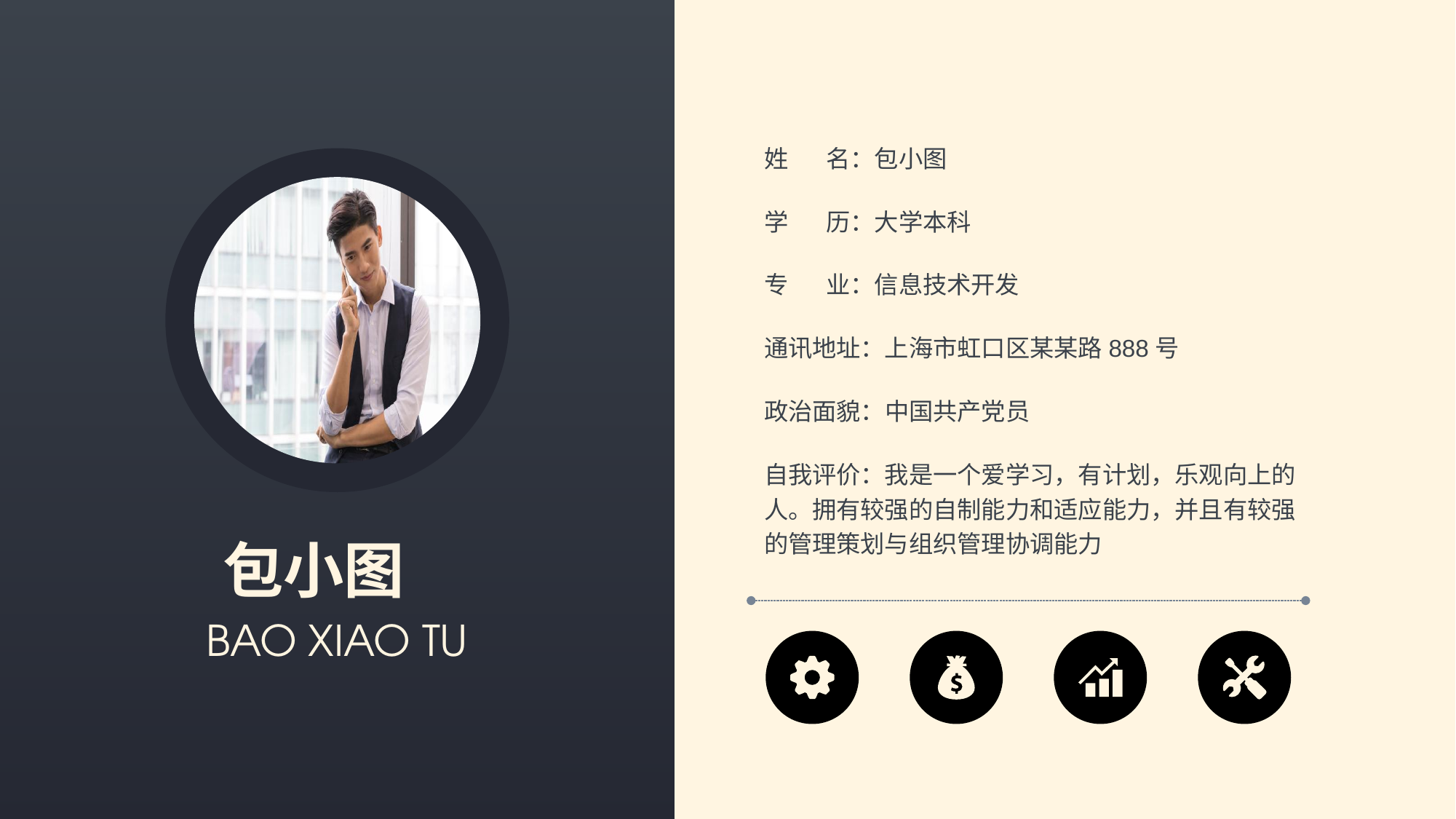

姓       名：包小图

包小图
BAO XIAO TU
学       历：大学本科
专       业：信息技术开发
通讯地址：上海市虹口区某某路888号
政治面貌：中国共产党员
自我评价：我是一个爱学习，有计划，乐观向上的人。拥有较强的自制能力和适应能力，并且有较强的管理策划与组织管理协调能力